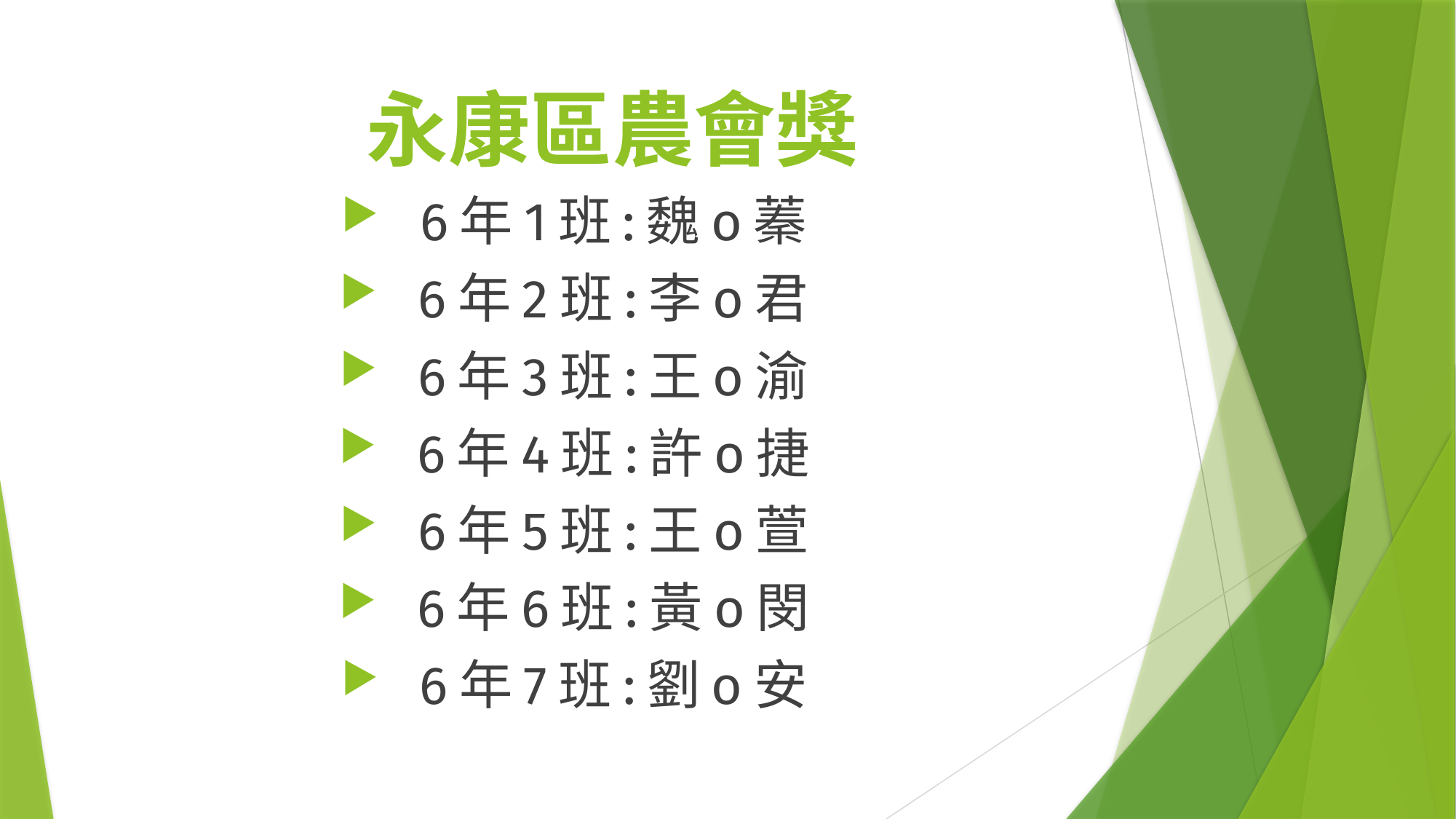

# 永康區農會獎
6年1班:魏o蓁
6年2班:李o君
6年3班:王o渝
6年4班:許o捷
6年5班:王o萱
6年6班:黃o閔
6年7班:劉o安